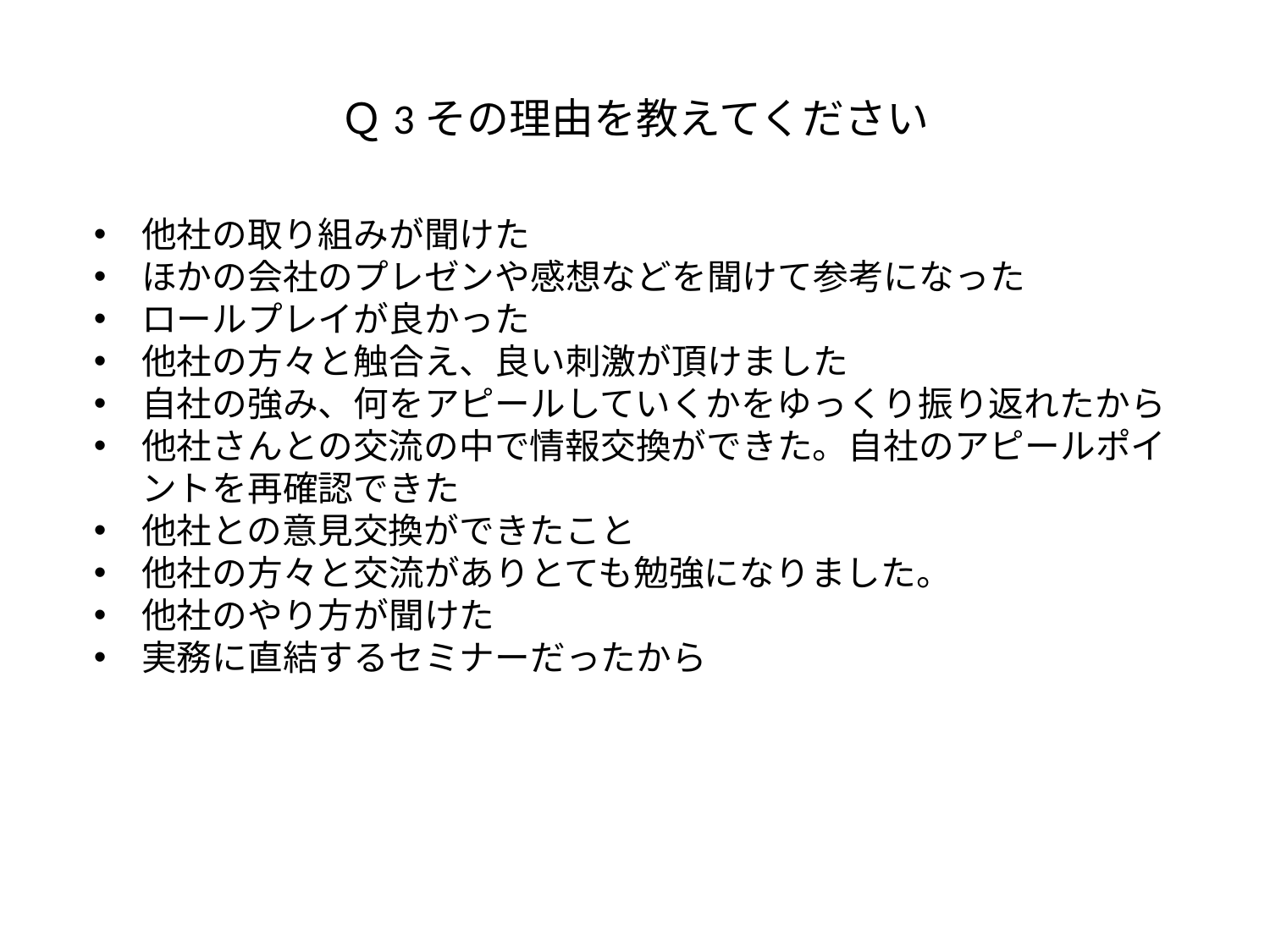

# Ｑ3その理由を教えてください
他社の取り組みが聞けた
ほかの会社のプレゼンや感想などを聞けて参考になった
ロールプレイが良かった
他社の方々と触合え、良い刺激が頂けました
自社の強み、何をアピールしていくかをゆっくり振り返れたから
他社さんとの交流の中で情報交換ができた。自社のアピールポイントを再確認できた
他社との意見交換ができたこと
他社の方々と交流がありとても勉強になりました。
他社のやり方が聞けた
実務に直結するセミナーだったから